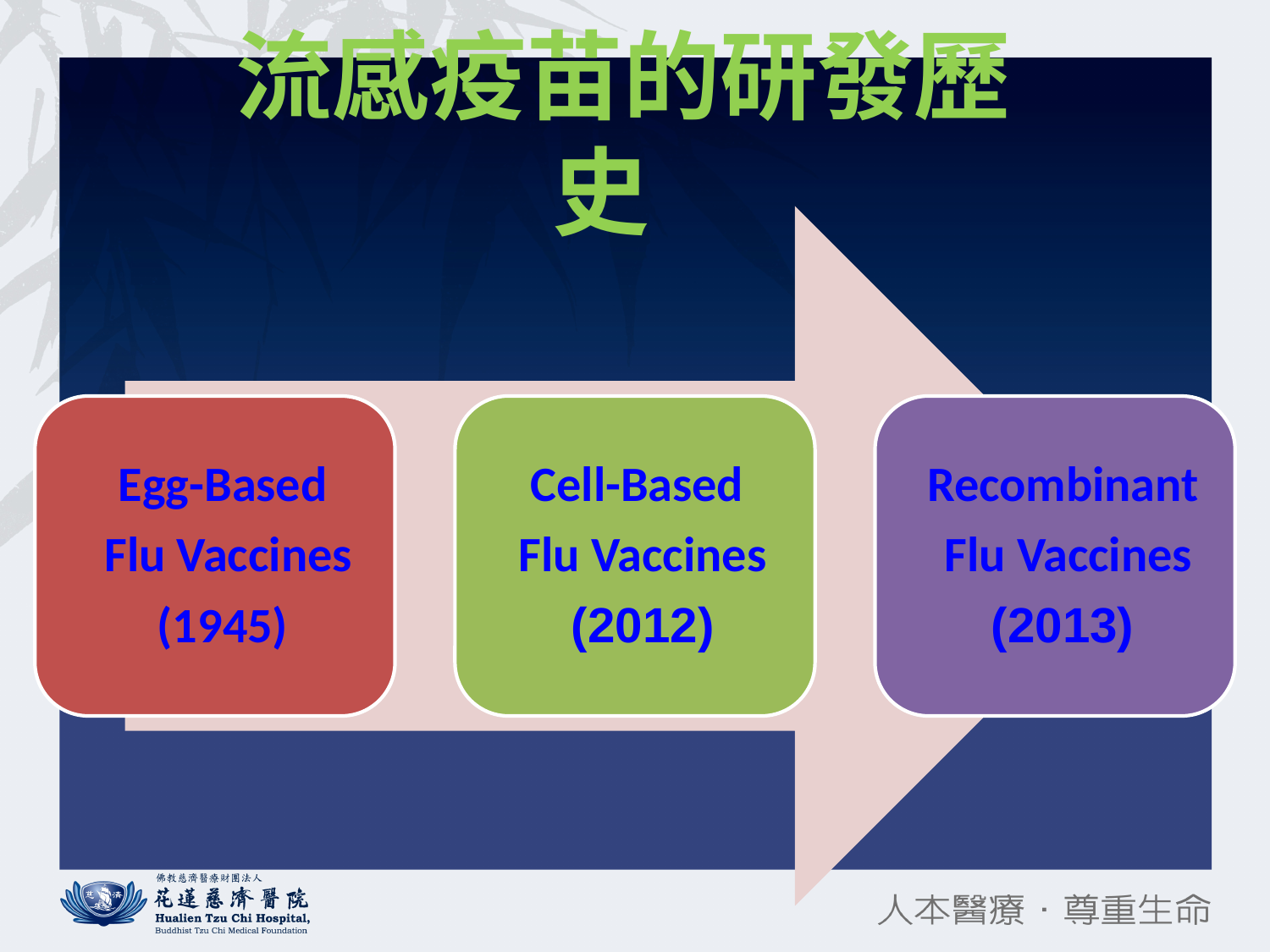

# 流感疫苗的研發歷史
Egg-Based
 Flu Vaccines
(1945)
Cell-Based
Flu Vaccines
(2012)
Recombinant
 Flu Vaccines
(2013)